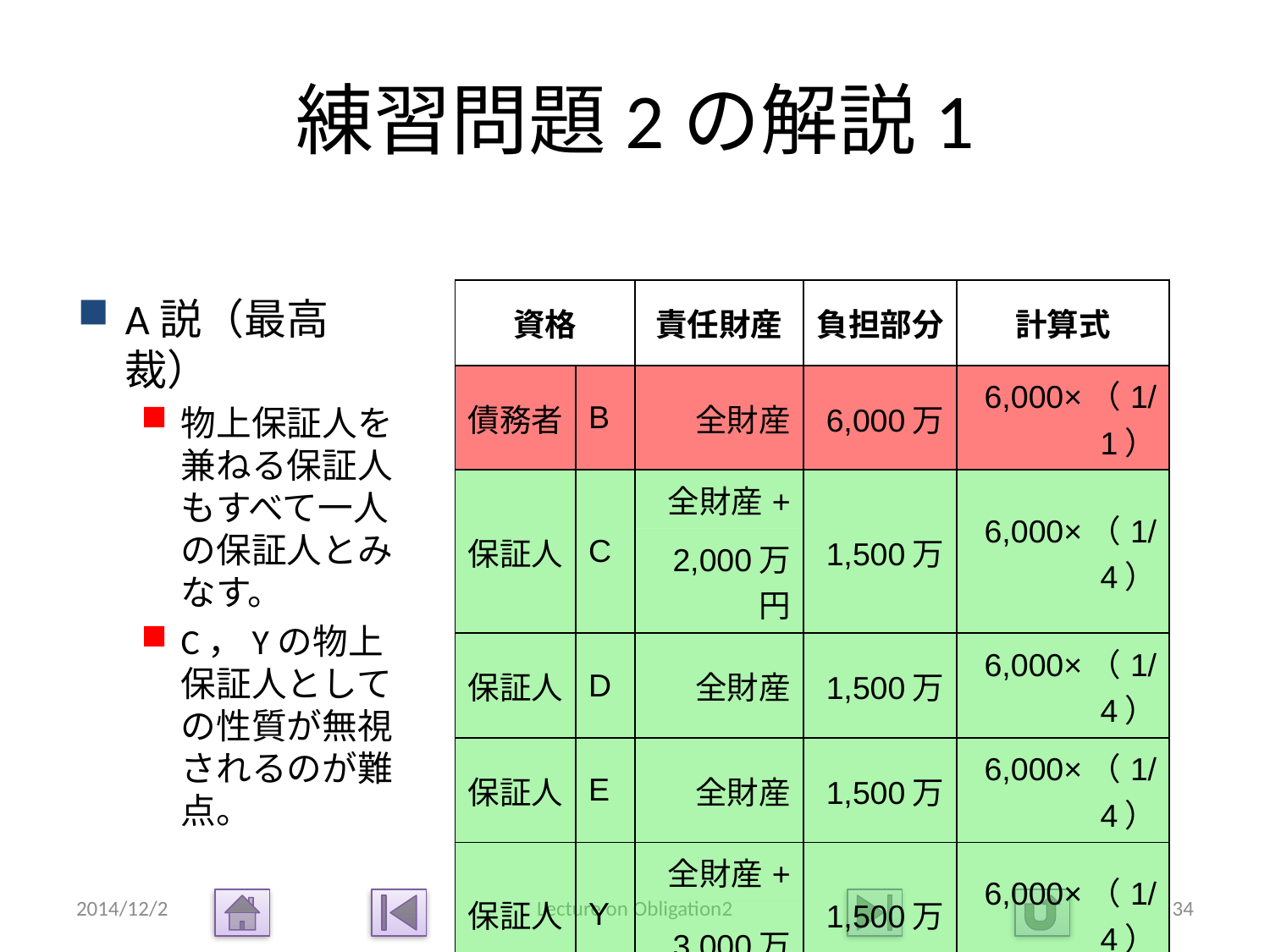

# 練習問題2の解説1
| 資格 |  | 責任財産 | 負担部分 | 計算式 |
| --- | --- | --- | --- | --- |
| 債務者 | B | 全財産 | 6,000万 | 6,000×（1/1） |
| 保証人 | C | 全財産+ | 1,500万 | 6,000×（1/4） |
|  |  | 2,000万円 |  |  |
| 保証人 | D | 全財産 | 1,500万 | 6,000×（1/4） |
| 保証人 | E | 全財産 | 1,500万 | 6,000×（1/4） |
| 保証人 | Y | 全財産+ | 1,500万 | 6,000×（1/4） |
|  |  | 3,000万 |  |  |
A説（最高裁）
物上保証人を兼ねる保証人もすべて一人の保証人とみなす。
C，Yの物上保証人としての性質が無視されるのが難点。
2014/12/2
Lecture on Obligation2
34